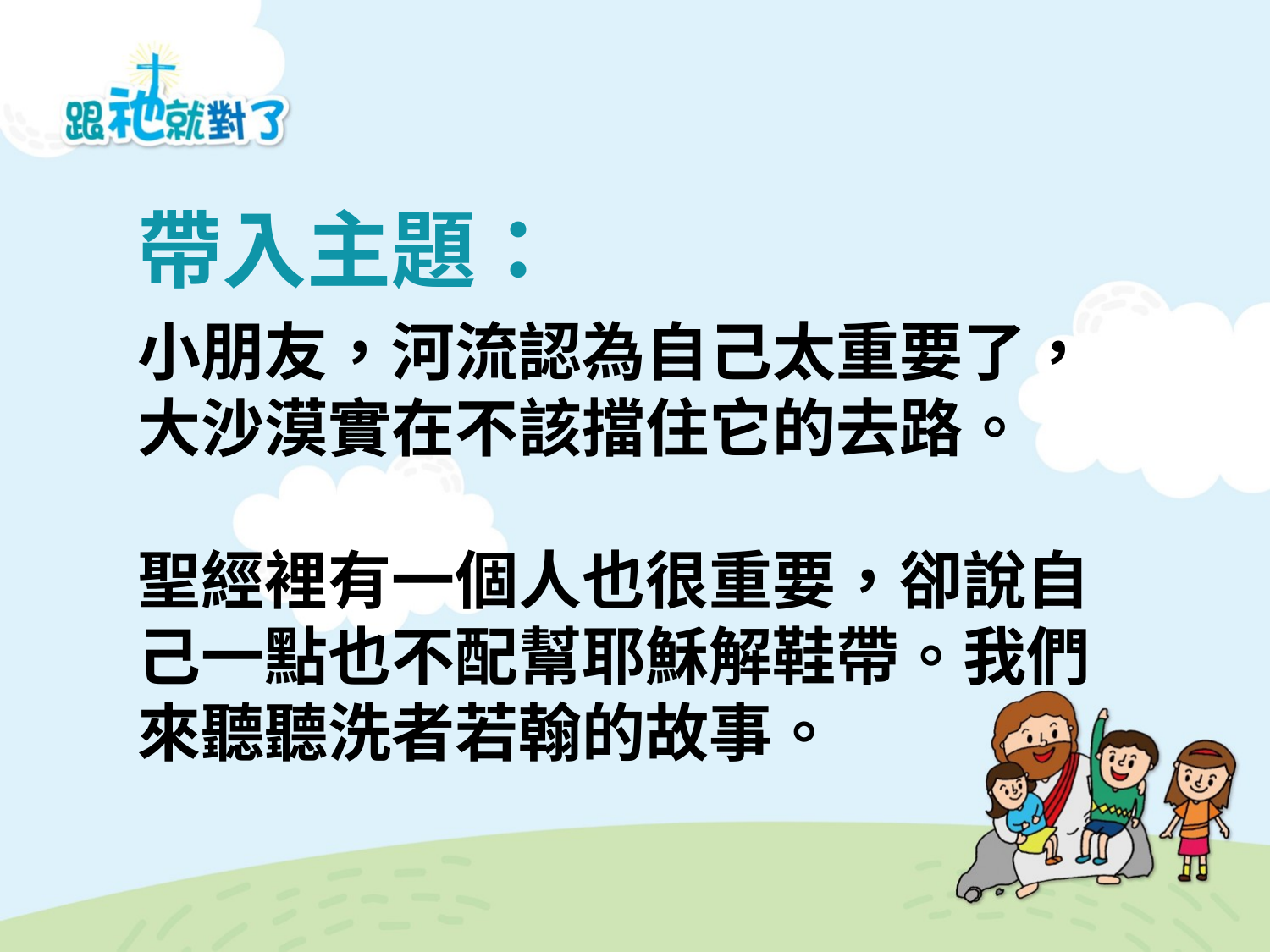

帶入主題：
小朋友，河流認為自己太重要了，大沙漠實在不該擋住它的去路。

聖經裡有一個人也很重要，卻說自己一點也不配幫耶穌解鞋帶。我們來聽聽洗者若翰的故事。